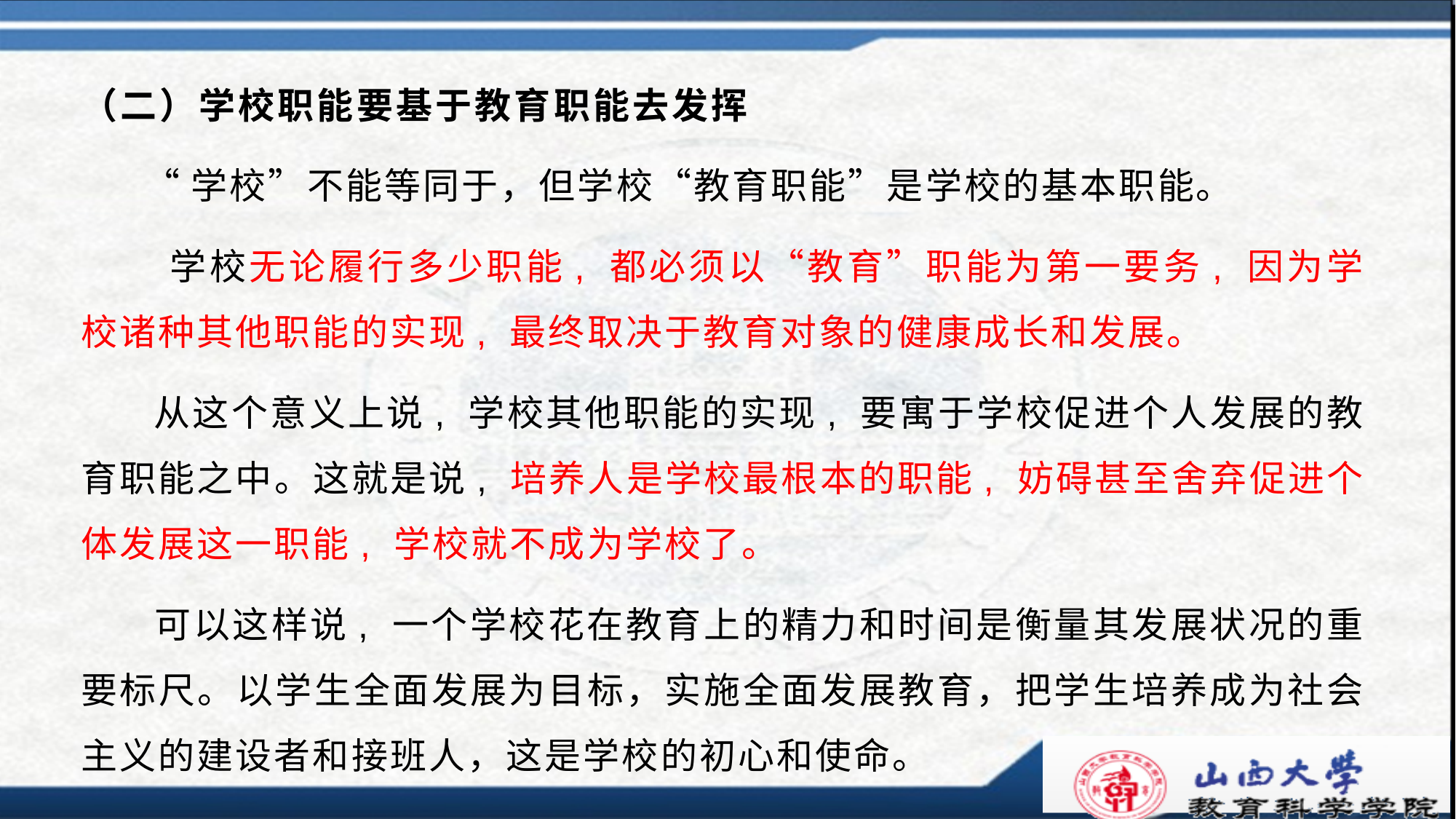

（二）学校职能要基于教育职能去发挥
      “学校”不能等同于，但学校“教育职能”是学校的基本职能。
       学校无论履行多少职能, 都必须以“教育”职能为第一要务, 因为学校诸种其他职能的实现, 最终取决于教育对象的健康成长和发展。
      从这个意义上说, 学校其他职能的实现, 要寓于学校促进个人发展的教育职能之中。这就是说, 培养人是学校最根本的职能, 妨碍甚至舍弃促进个体发展这一职能, 学校就不成为学校了。
      可以这样说, 一个学校花在教育上的精力和时间是衡量其发展状况的重要标尺。以学生全面发展为目标，实施全面发展教育，把学生培养成为社会主义的建设者和接班人，这是学校的初心和使命。